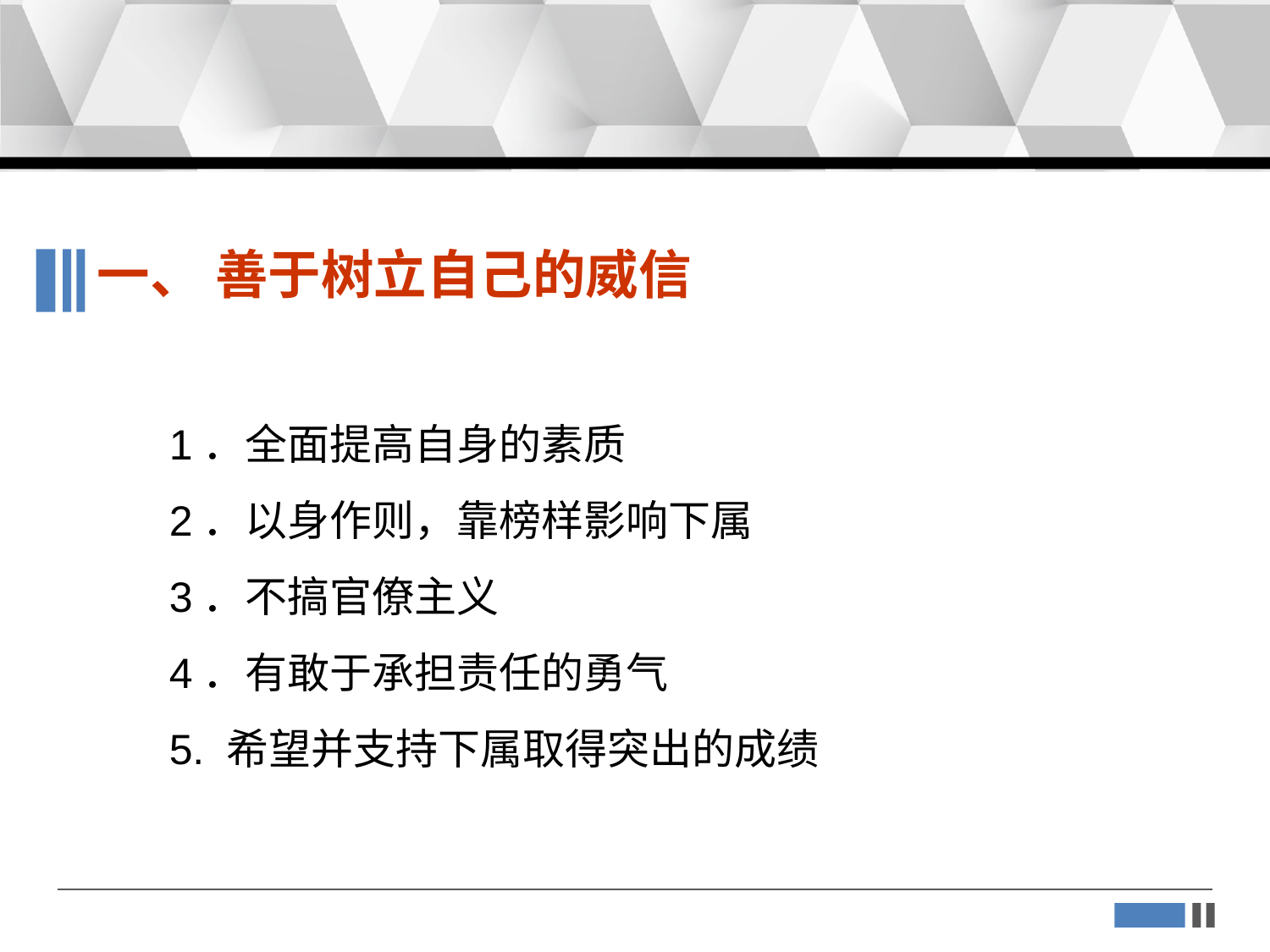

一、 善于树立自己的威信

1．全面提高自身的素质
2．以身作则，靠榜样影响下属
3．不搞官僚主义
4．有敢于承担责任的勇气
5. 希望并支持下属取得突出的成绩